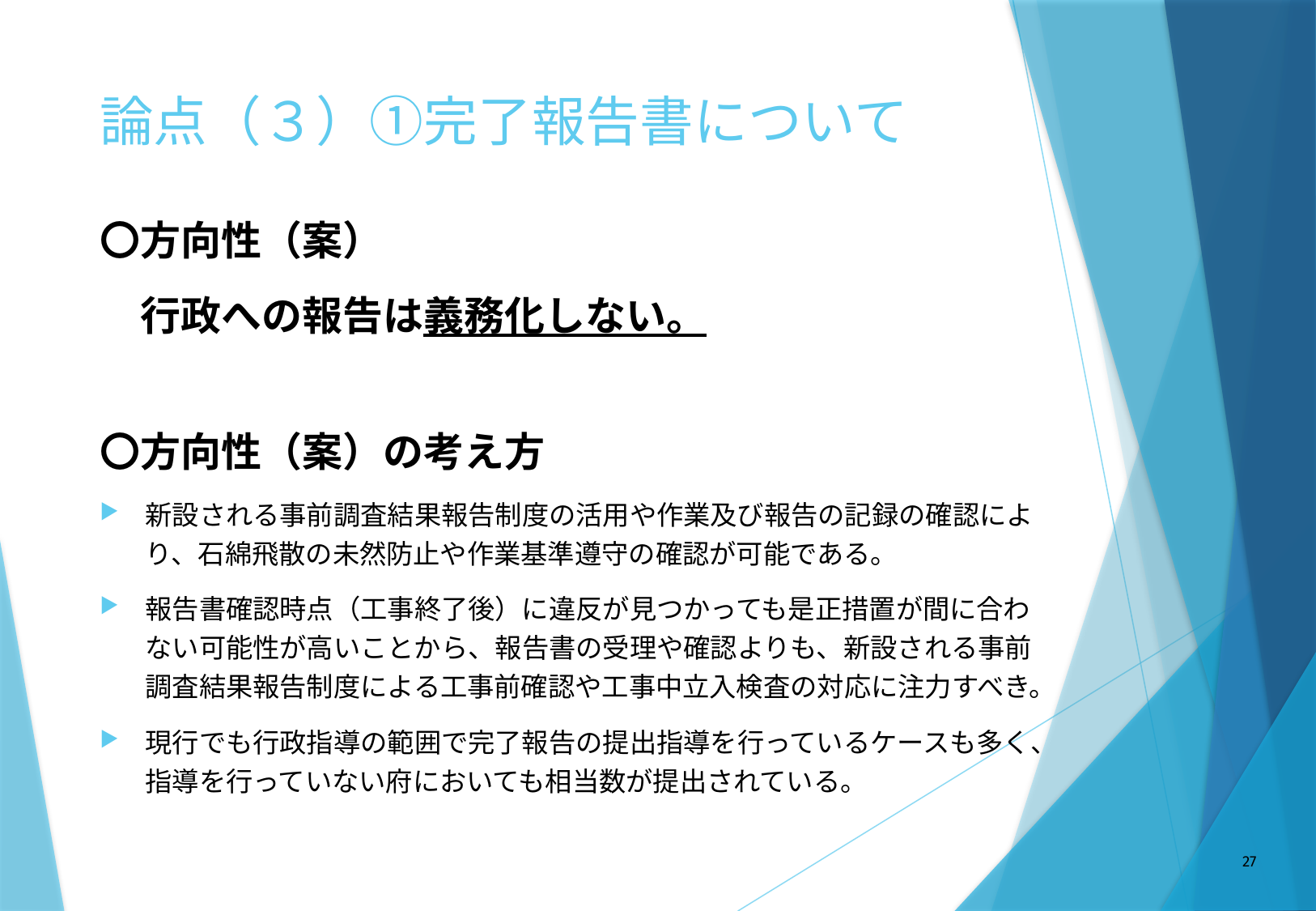

# 論点（３）①完了報告書について
〇方向性（案）
　行政への報告は義務化しない。

〇方向性（案）の考え方
新設される事前調査結果報告制度の活用や作業及び報告の記録の確認により、石綿飛散の未然防止や作業基準遵守の確認が可能である。
報告書確認時点（工事終了後）に違反が見つかっても是正措置が間に合わない可能性が高いことから、報告書の受理や確認よりも、新設される事前調査結果報告制度による工事前確認や工事中立入検査の対応に注力すべき。
現行でも行政指導の範囲で完了報告の提出指導を行っているケースも多く、指導を行っていない府においても相当数が提出されている。

27